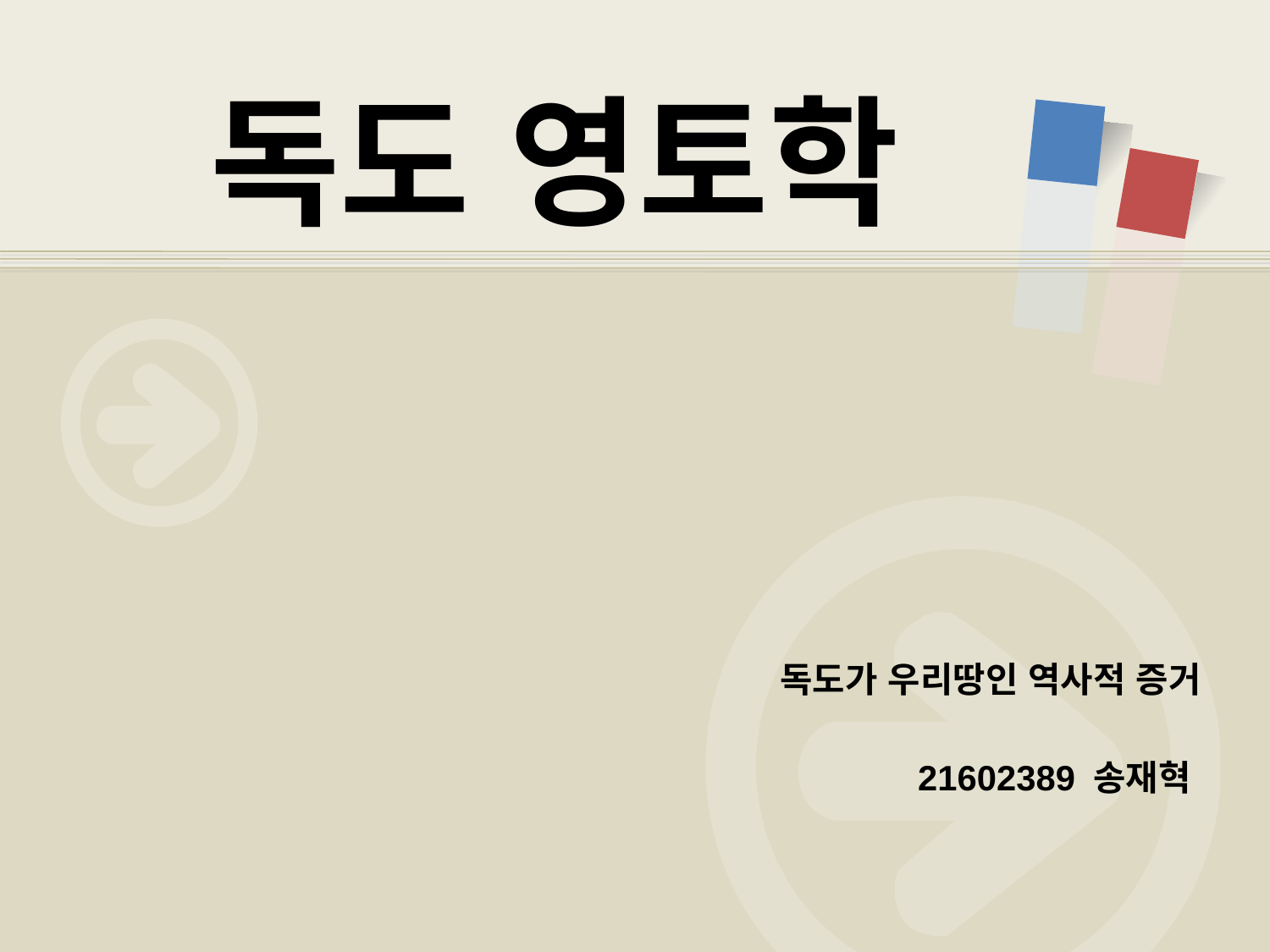

# 독도 영토학
독도가 우리땅인 역사적 증거

21602389 송재혁